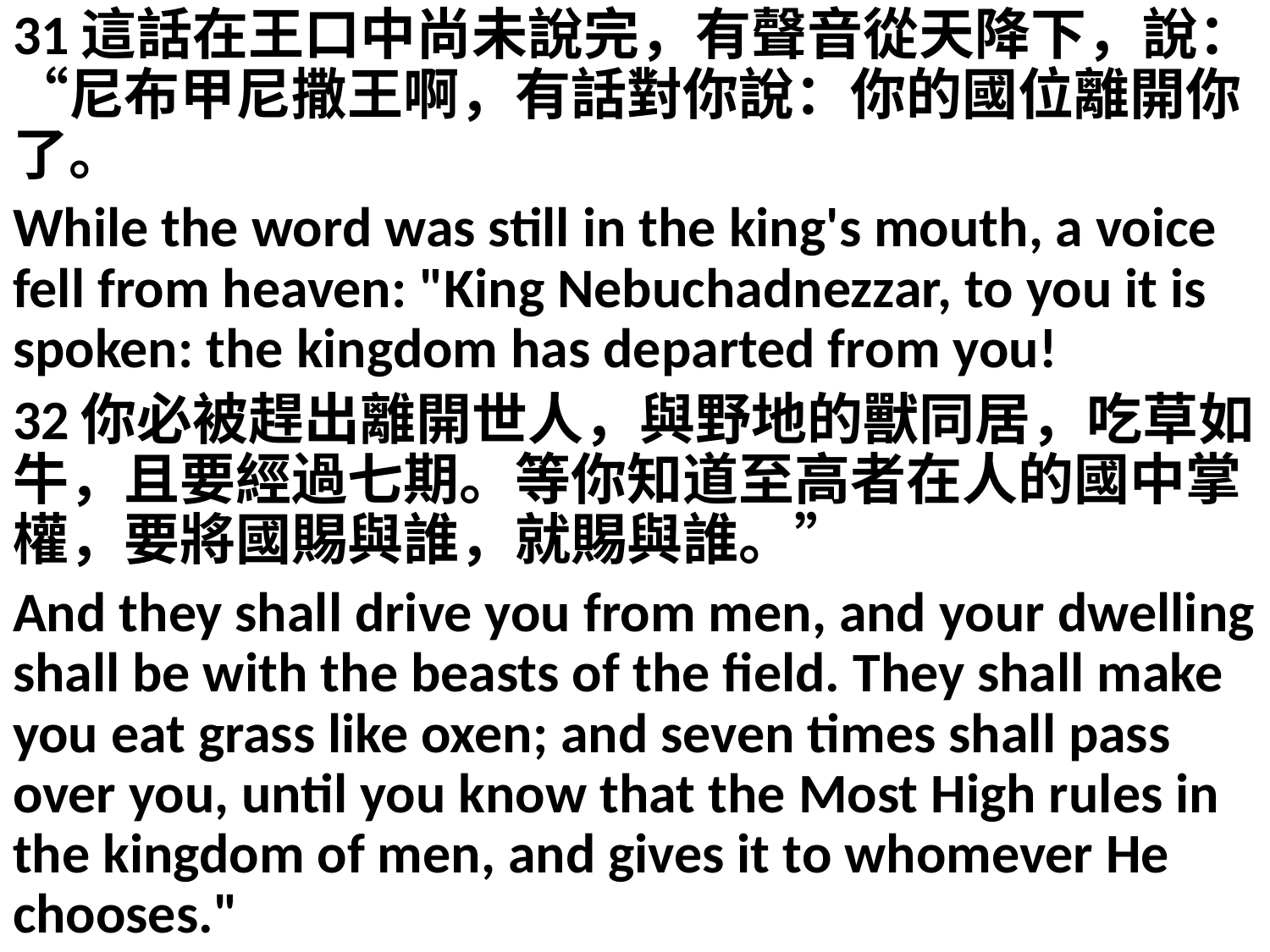

31這話在王口中尚未說完，有聲音從天降下，說：“尼布甲尼撒王啊，有話對你說：你的國位離開你了。
While the word was still in the king's mouth, a voice fell from heaven: "King Nebuchadnezzar, to you it is spoken: the kingdom has departed from you!
32你必被趕出離開世人，與野地的獸同居，吃草如牛，且要經過七期。等你知道至高者在人的國中掌權，要將國賜與誰，就賜與誰。”
And they shall drive you from men, and your dwelling shall be with the beasts of the field. They shall make you eat grass like oxen; and seven times shall pass over you, until you know that the Most High rules in the kingdom of men, and gives it to whomever He chooses."